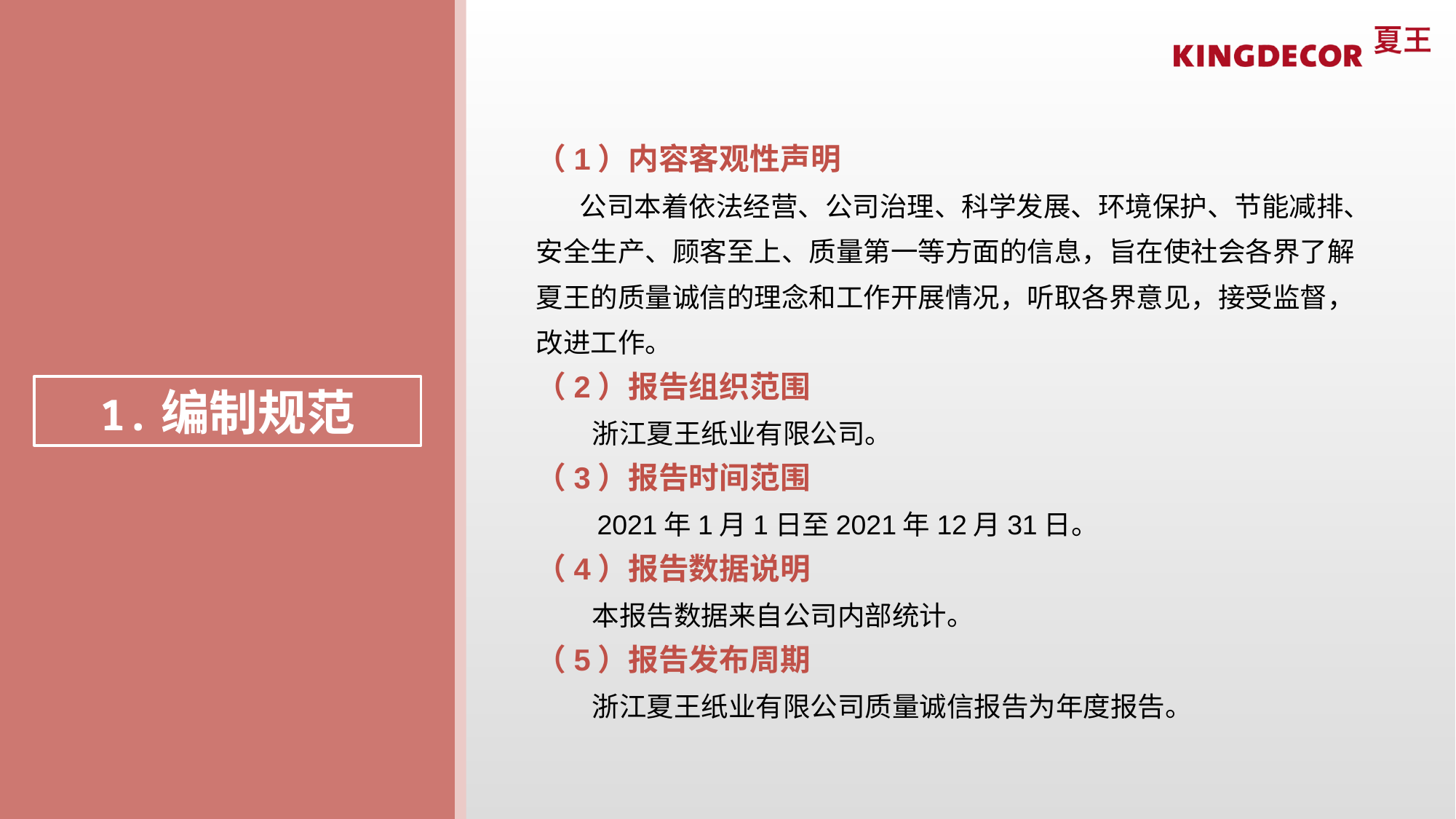

（1）内容客观性声明
      公司本着依法经营、公司治理、科学发展、环境保护、节能减排、安全生产、顾客至上、质量第一等方面的信息，旨在使社会各界了解夏王的质量诚信的理念和工作开展情况，听取各界意见，接受监督，改进工作。
（2）报告组织范围
        浙江夏王纸业有限公司。
（3）报告时间范围
        2021年1月1日至2021年12月31日。
（4）报告数据说明
        本报告数据来自公司内部统计。
（5）报告发布周期
        浙江夏王纸业有限公司质量诚信报告为年度报告。

1.编制规范